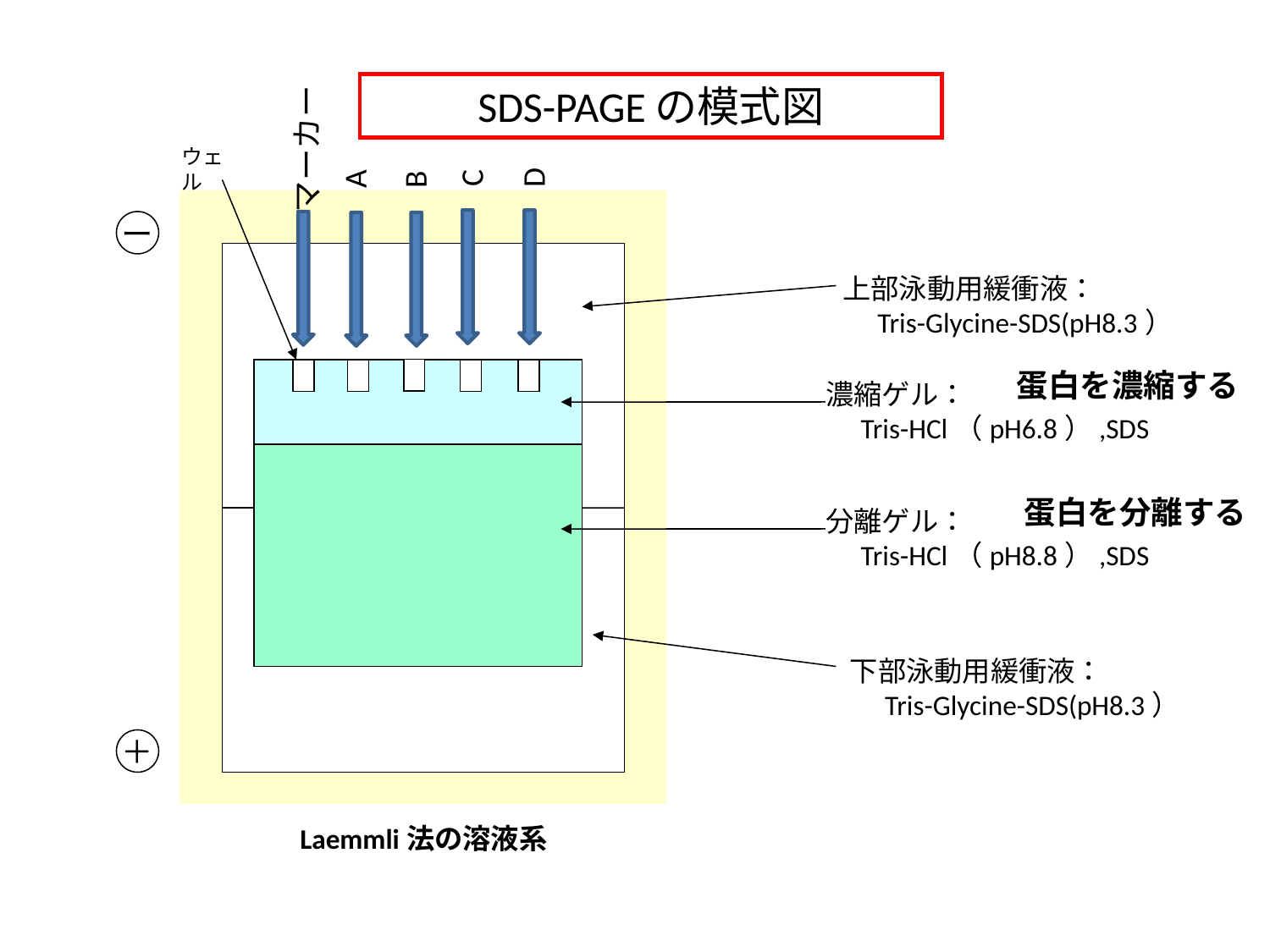

SDS-PAGEの模式図
マーカー
ウェル
D
C
A
B

ー

上部泳動用緩衝液：
　Tris-Glycine-SDS(pH8.3）

蛋白を濃縮する
濃縮ゲル：
　Tris-HCl（pH6.8）,SDS

蛋白を分離する
分離ゲル：
　Tris-HCl（pH8.8）,SDS

下部泳動用緩衝液：
　Tris-Glycine-SDS(pH8.3）
＋
Laemmli法の溶液系